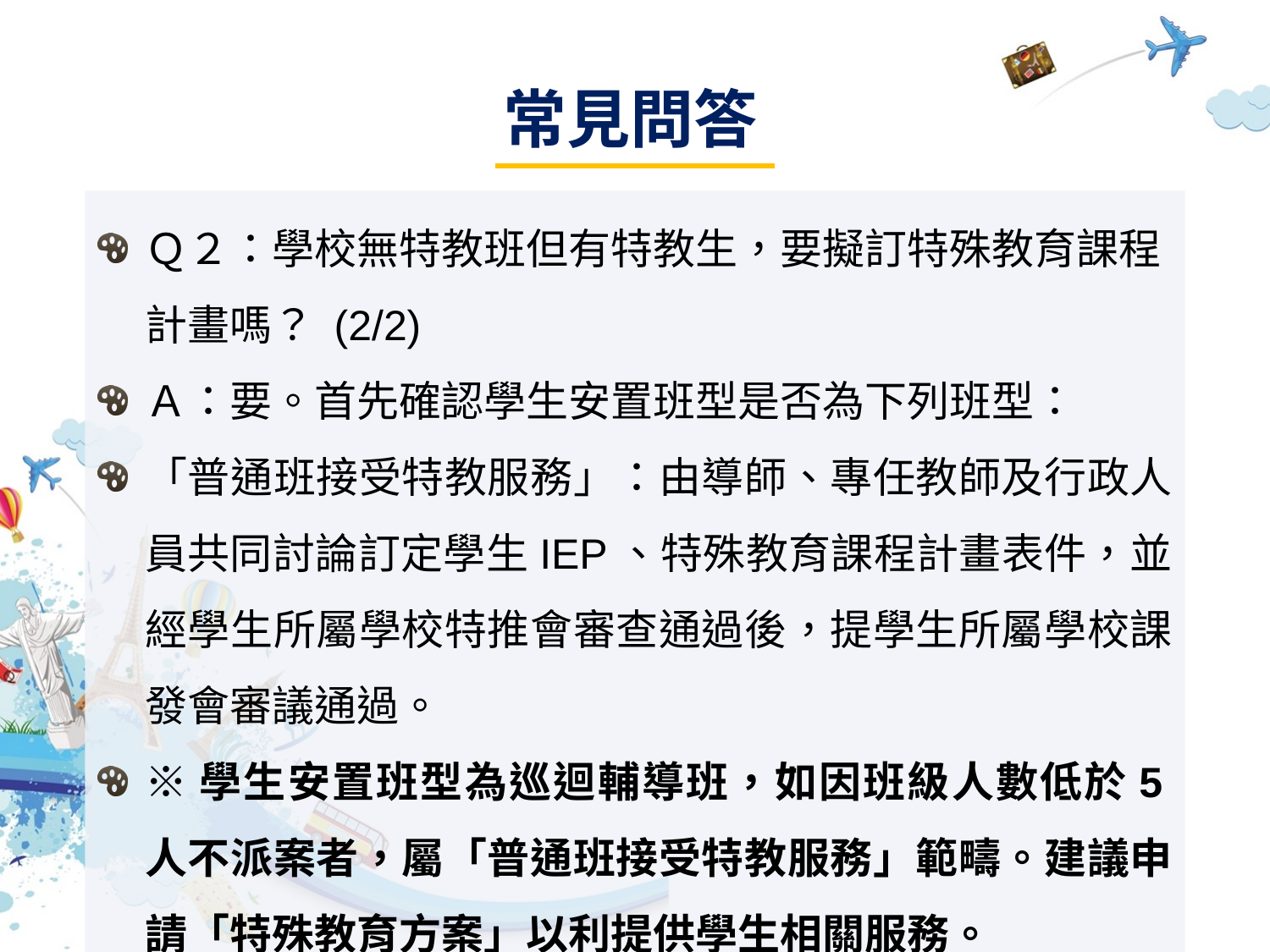

# 常見問答
Ｑ２：學校無特教班但有特教生，要擬訂特殊教育課程計畫嗎？ (2/2)
Ａ：要。首先確認學生安置班型是否為下列班型：
「普通班接受特教服務」：由導師、專任教師及行政人員共同討論訂定學生IEP、特殊教育課程計畫表件，並經學生所屬學校特推會審查通過後，提學生所屬學校課發會審議通過。
※學生安置班型為巡迴輔導班，如因班級人數低於5人不派案者，屬「普通班接受特教服務」範疇。建議申請「特殊教育方案」以利提供學生相關服務。